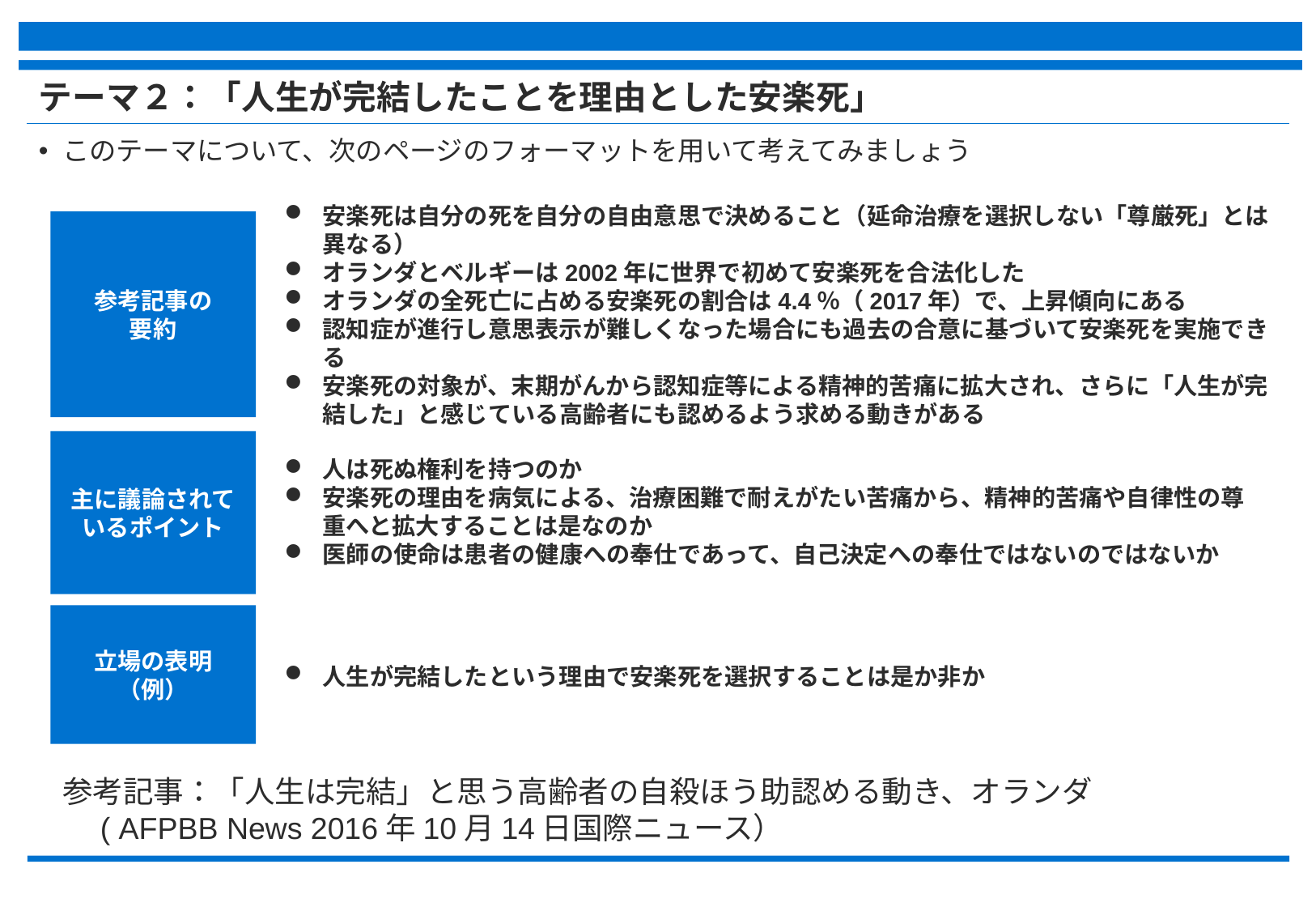

# テーマ２：「人生が完結したことを理由とした安楽死」
このテーマについて、次のページのフォーマットを用いて考えてみましょう
参考記事の
要約​
安楽死は自分の死を自分の自由意思で決めること（延命治療を選択しない「尊厳死」とは異なる）
オランダとベルギーは2002年に世界で初めて安楽死を合法化した
オランダの全死亡に占める安楽死の割合は4.4％（2017年）で、上昇傾向にある
認知症が進行し意思表示が難しくなった場合にも過去の合意に基づいて安楽死を実施できる
安楽死の対象が、末期がんから認知症等による精神的苦痛に拡大され、さらに「人生が完結した」と感じている高齢者にも認めるよう求める動きがある
主に議論されているポイント
人は死ぬ権利を持つのか
安楽死の理由を病気による、治療困難で耐えがたい苦痛から、精神的苦痛や自律性の尊重へと拡大することは是なのか
医師の使命は患者の健康への奉仕であって、自己決定への奉仕ではないのではないか
立場の表明（例）
人生が完結したという理由で安楽死を選択することは是か非か
参考記事：「人生は完結」と思う高齢者の自殺ほう助認める動き、オランダ
　( AFPBB News 2016年10月14日国際ニュース）